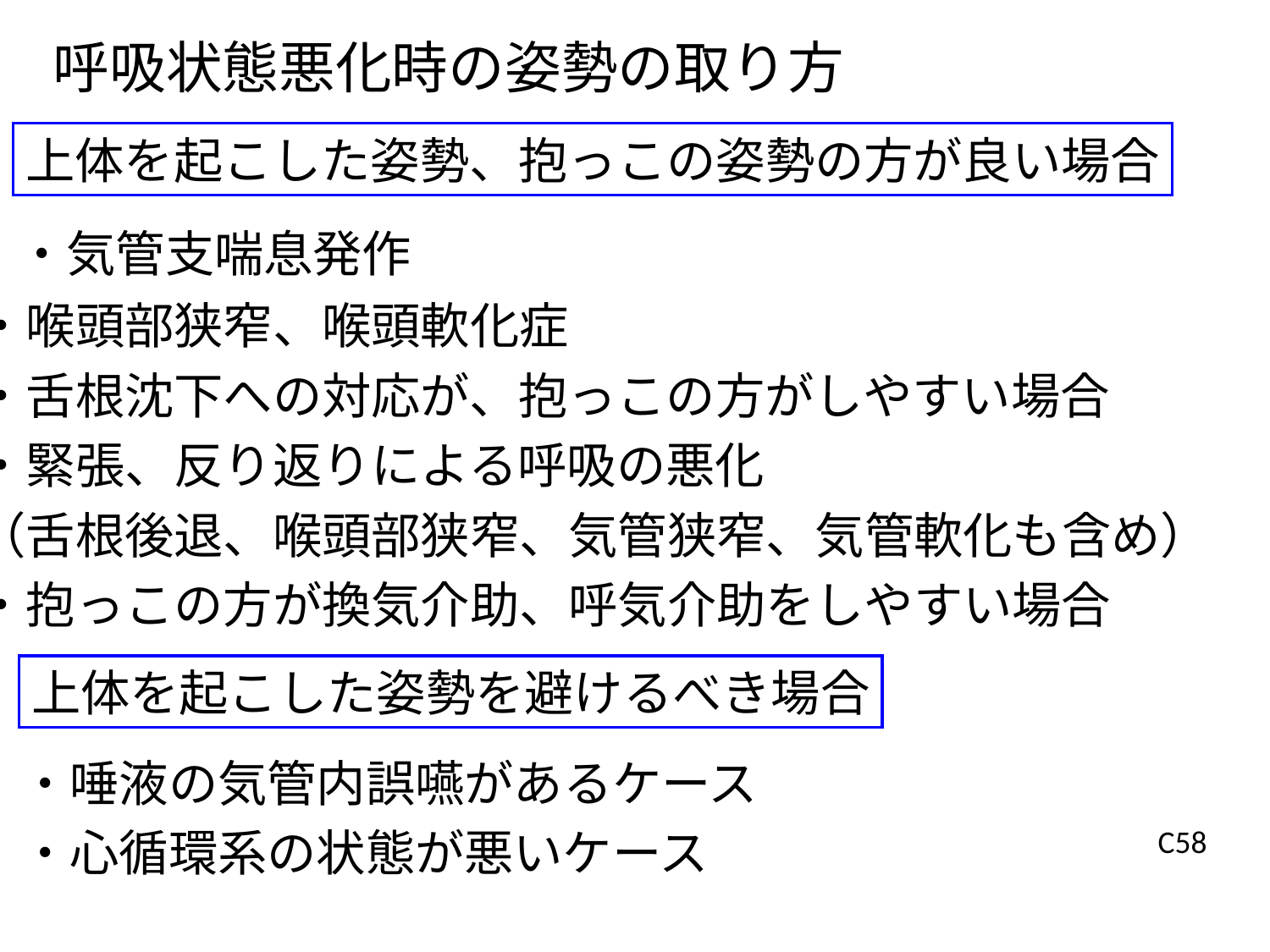

呼吸状態悪化時の姿勢の取り方
上体を起こした姿勢、抱っこの姿勢の方が良い場合
・気管支喘息発作
・喉頭部狭窄、喉頭軟化症
・舌根沈下への対応が、抱っこの方がしやすい場合
・緊張、反り返りによる呼吸の悪化
（舌根後退、喉頭部狭窄、気管狭窄、気管軟化も含め）
・抱っこの方が換気介助、呼気介助をしやすい場合
上体を起こした姿勢を避けるべき場合
・唾液の気管内誤嚥があるケース
・心循環系の状態が悪いケース
C58